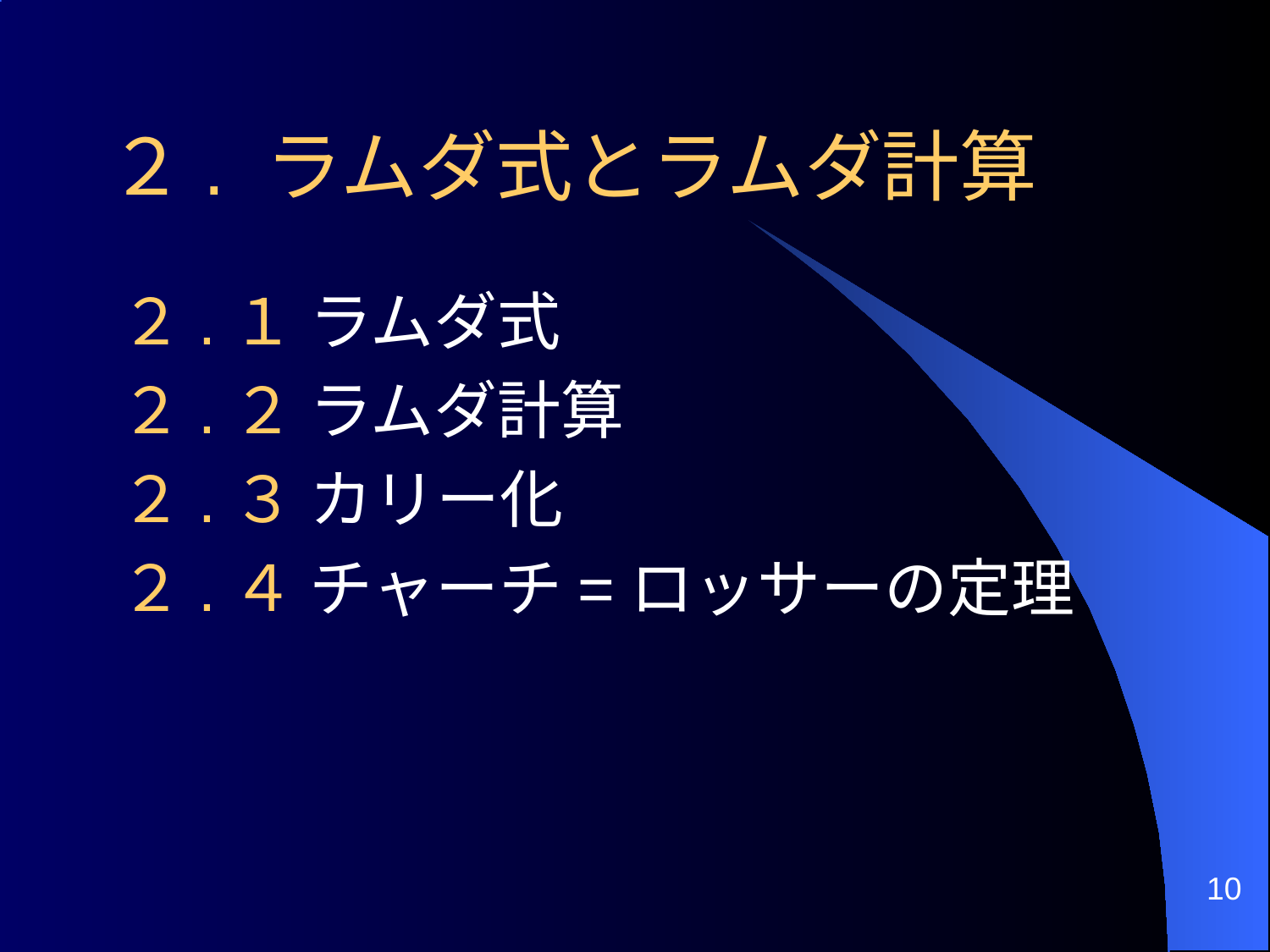

２. ラムダ式とラムダ計算
２.１ ラムダ式
２.２ ラムダ計算
２.３ カリー化
２.４ チャーチ=ロッサーの定理
10